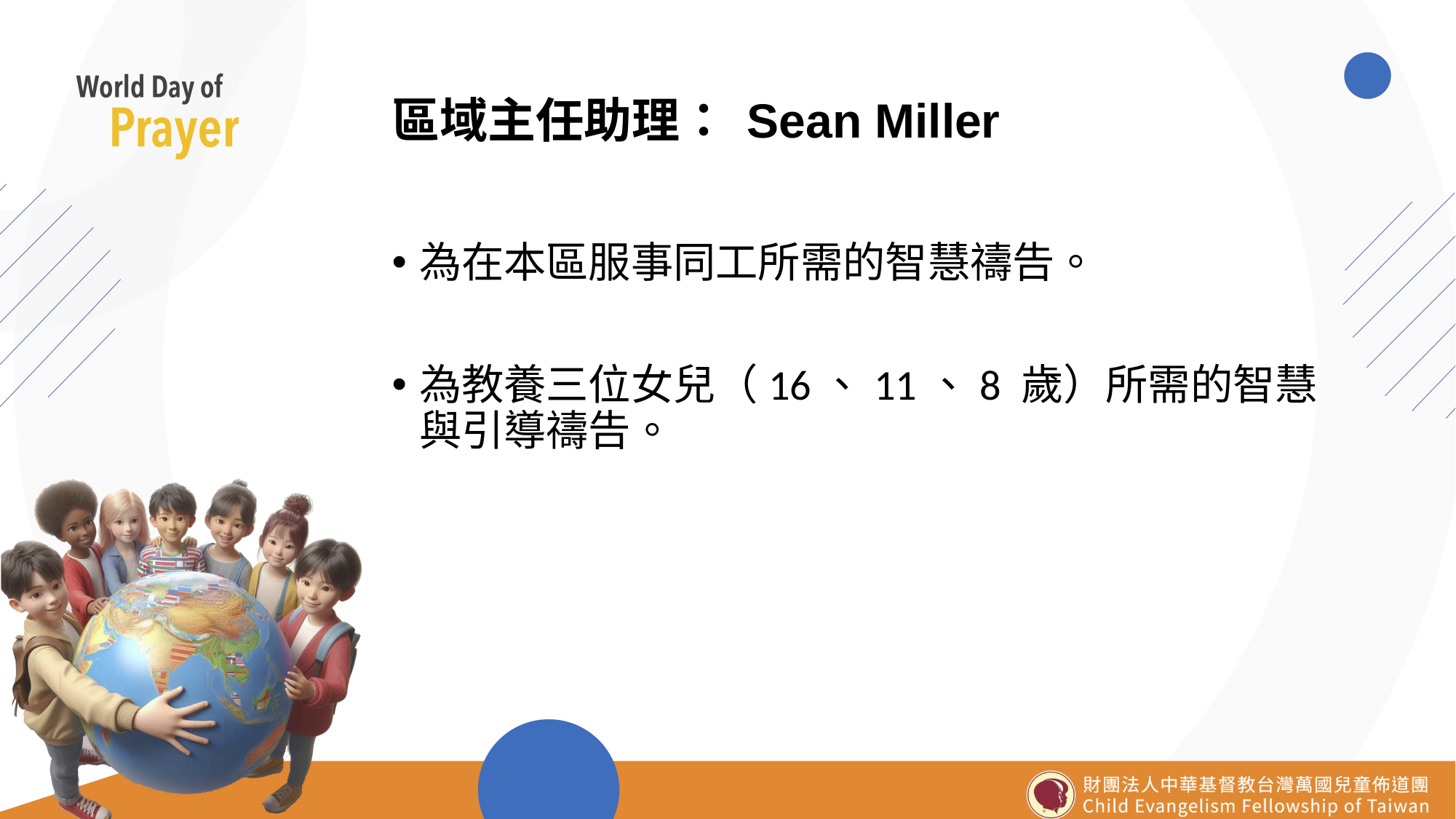

# 區域主任助理： Sean Miller
為在本區服事同工所需的智慧禱告。

為教養三位女兒（16、11、8 歲）所需的智慧與引導禱告。